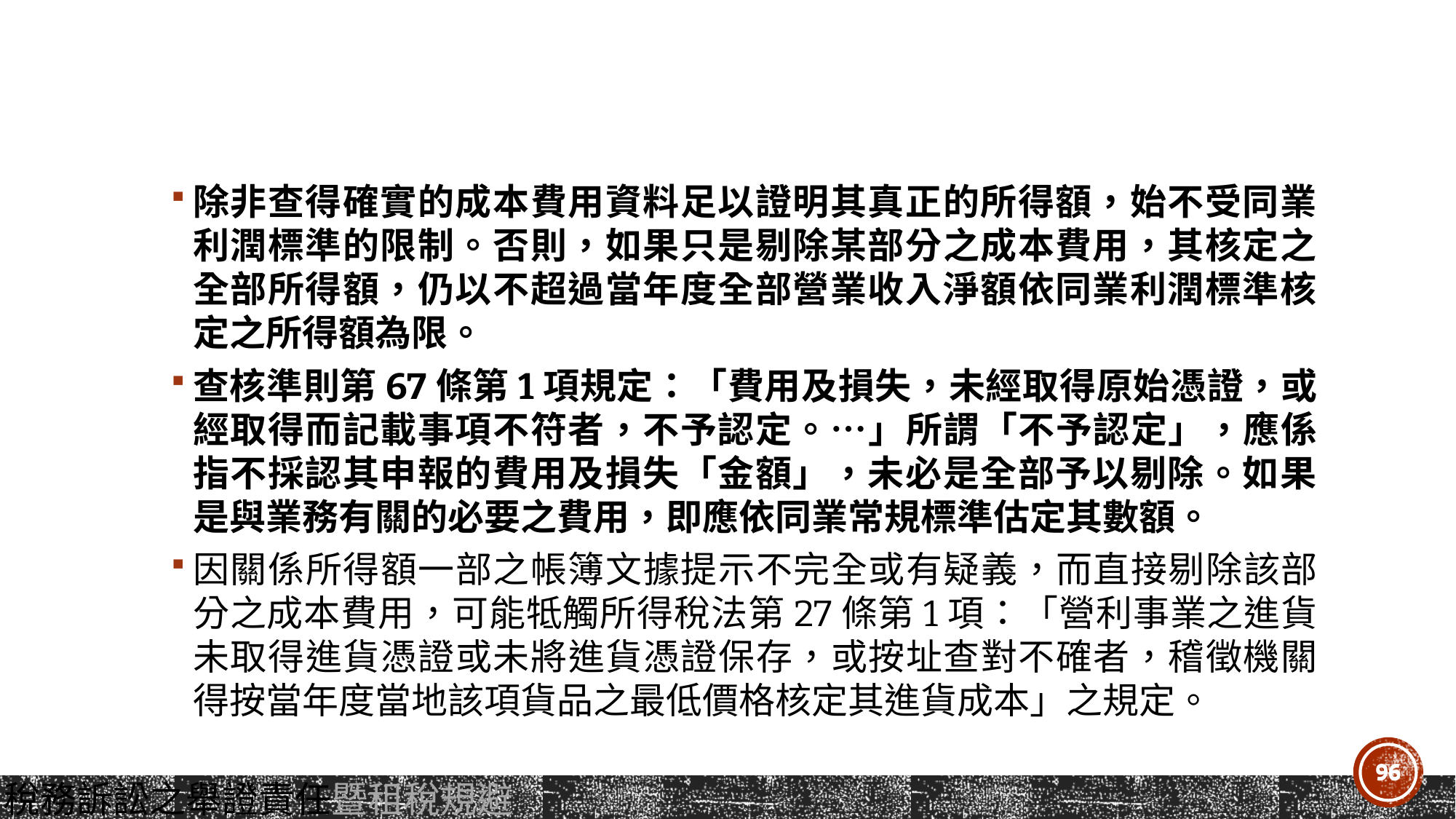

#
除非查得確實的成本費用資料足以證明其真正的所得額，始不受同業利潤標準的限制。否則，如果只是剔除某部分之成本費用，其核定之全部所得額，仍以不超過當年度全部營業收入淨額依同業利潤標準核定之所得額為限。
查核準則第67條第1項規定：「費用及損失，未經取得原始憑證，或經取得而記載事項不符者，不予認定。…」所謂「不予認定」，應係指不採認其申報的費用及損失「金額」，未必是全部予以剔除。如果是與業務有關的必要之費用，即應依同業常規標準估定其數額。
因關係所得額一部之帳簿文據提示不完全或有疑義，而直接剔除該部分之成本費用，可能牴觸所得稅法第27條第1項：「營利事業之進貨未取得進貨憑證或未將進貨憑證保存，或按址查對不確者，稽徵機關得按當年度當地該項貨品之最低價格核定其進貨成本」之規定。
96